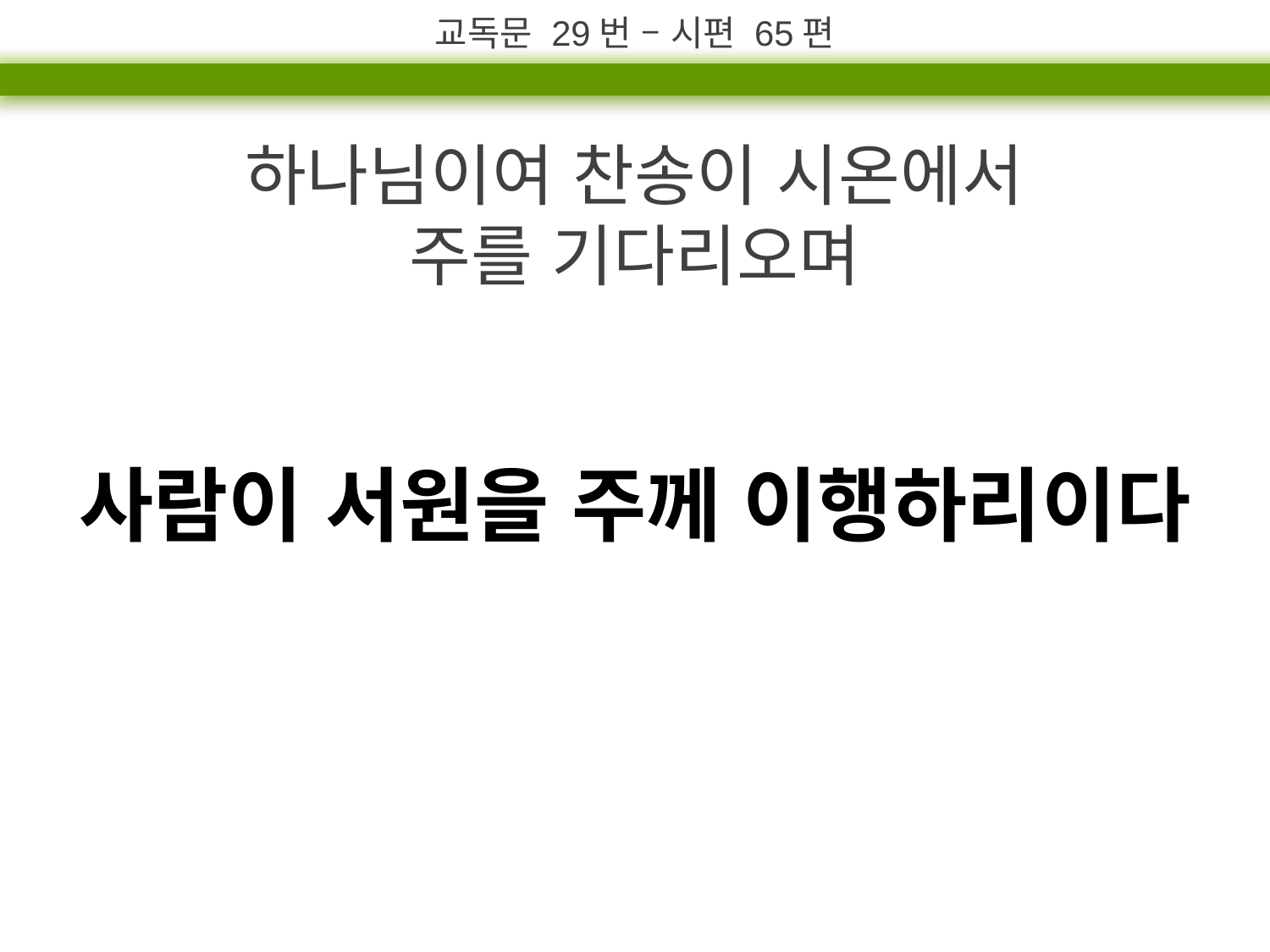

교독문 29번 – 시편 65편

하나님이여 찬송이 시온에서
주를 기다리오며
사람이 서원을 주께 이행하리이다